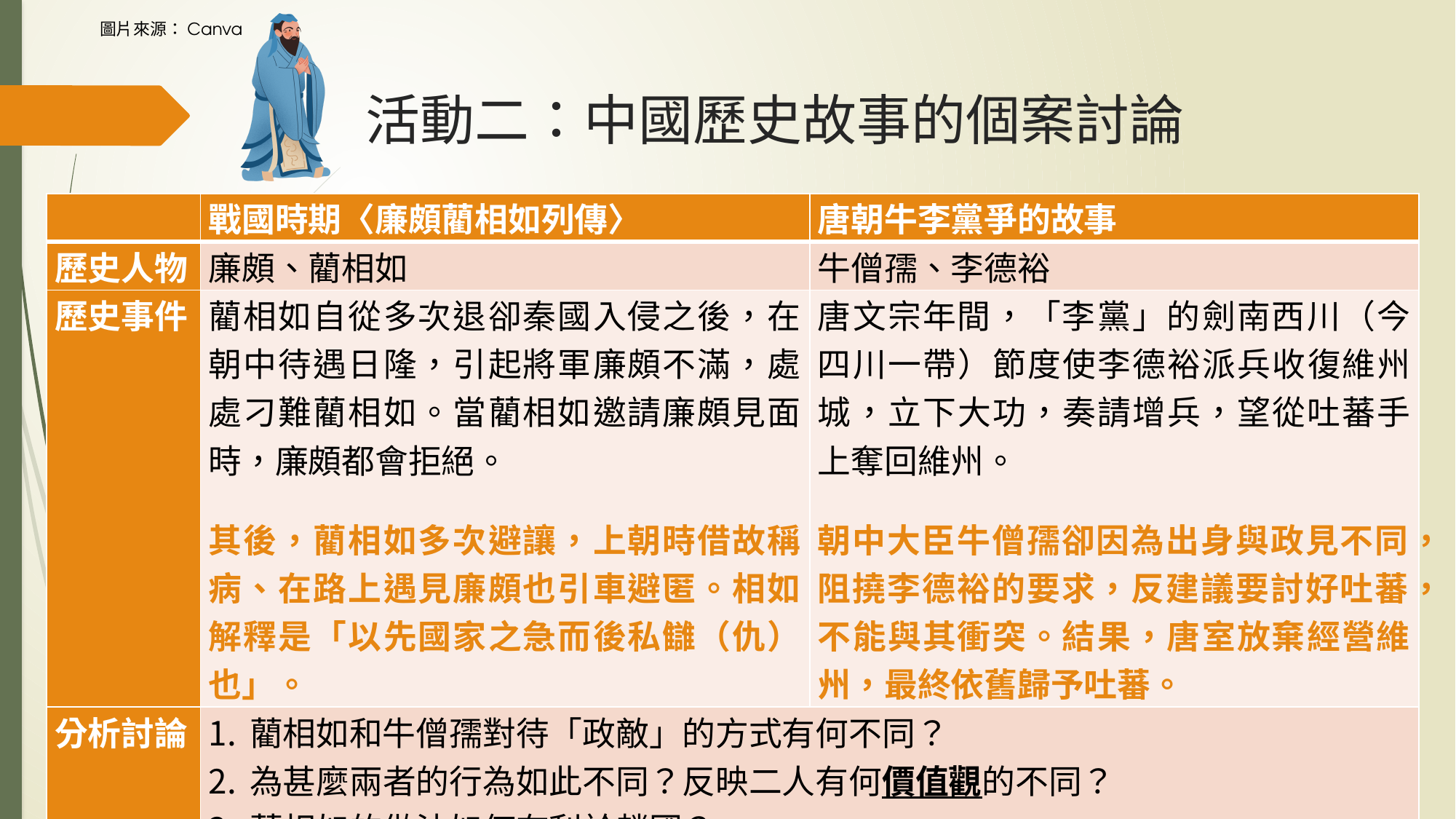

圖片來源：Canva

# 活動二：中國歷史故事的個案討論
|  | 戰國時期〈廉頗藺相如列傳〉 | 唐朝牛李黨爭的故事 |
| --- | --- | --- |
| 歷史人物 | 廉頗、藺相如 | 牛僧孺、李德裕 |
| 歷史事件 | 藺相如自從多次退卻秦國入侵之後，在朝中待遇日隆，引起將軍廉頗不滿，處處刁難藺相如。當藺相如邀請廉頗見面時，廉頗都會拒絕。 其後，藺相如多次避讓，上朝時借故稱病、在路上遇見廉頗也引車避匿。相如解釋是「以先國家之急而後私讎（仇）也」。 | 唐文宗年間，「李黨」的劍南西川（今四川一帶）節度使李德裕派兵收復維州城，立下大功，奏請增兵，望從吐蕃手上奪回維州。 朝中大臣牛僧孺卻因為出身與政見不同，阻撓李德裕的要求，反建議要討好吐蕃，不能與其衝突。結果，唐室放棄經營維州，最終依舊歸予吐蕃。 |
| 分析討論 | 藺相如和牛僧孺對待「政敵」的方式有何不同？ 為甚麼兩者的行為如此不同？反映二人有何價值觀的不同？ 藺相如的做法如何有利於趙國？ 牛僧孺的做法如何有損唐代國勢？ |  |